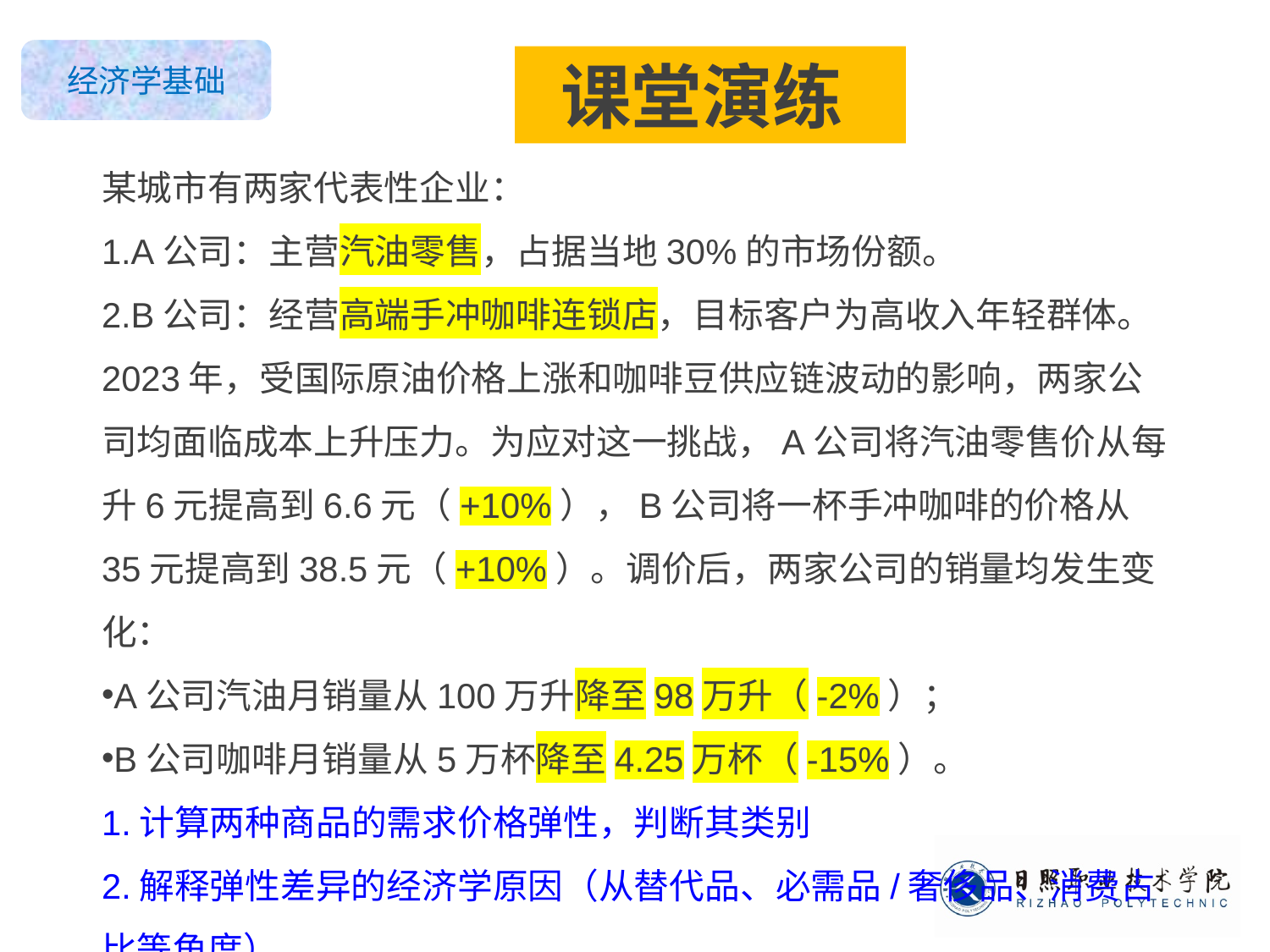

课堂演练
某城市有两家代表性企业：
A公司：主营汽油零售，占据当地30%的市场份额。
B公司：经营高端手冲咖啡连锁店，目标客户为高收入年轻群体。
2023年，受国际原油价格上涨和咖啡豆供应链波动的影响，两家公司均面临成本上升压力。为应对这一挑战，A公司将汽油零售价从每升6元提高到6.6元（+10%），B公司将一杯手冲咖啡的价格从35元提高到38.5元（+10%）。调价后，两家公司的销量均发生变化：
A公司汽油月销量从100万升降至98万升（-2%）；
B公司咖啡月销量从5万杯降至4.25万杯（-15%）。
1.计算两种商品的需求价格弹性，判断其类别
2.解释弹性差异的经济学原因（从替代品、必需品/奢侈品、消费占比等角度）。